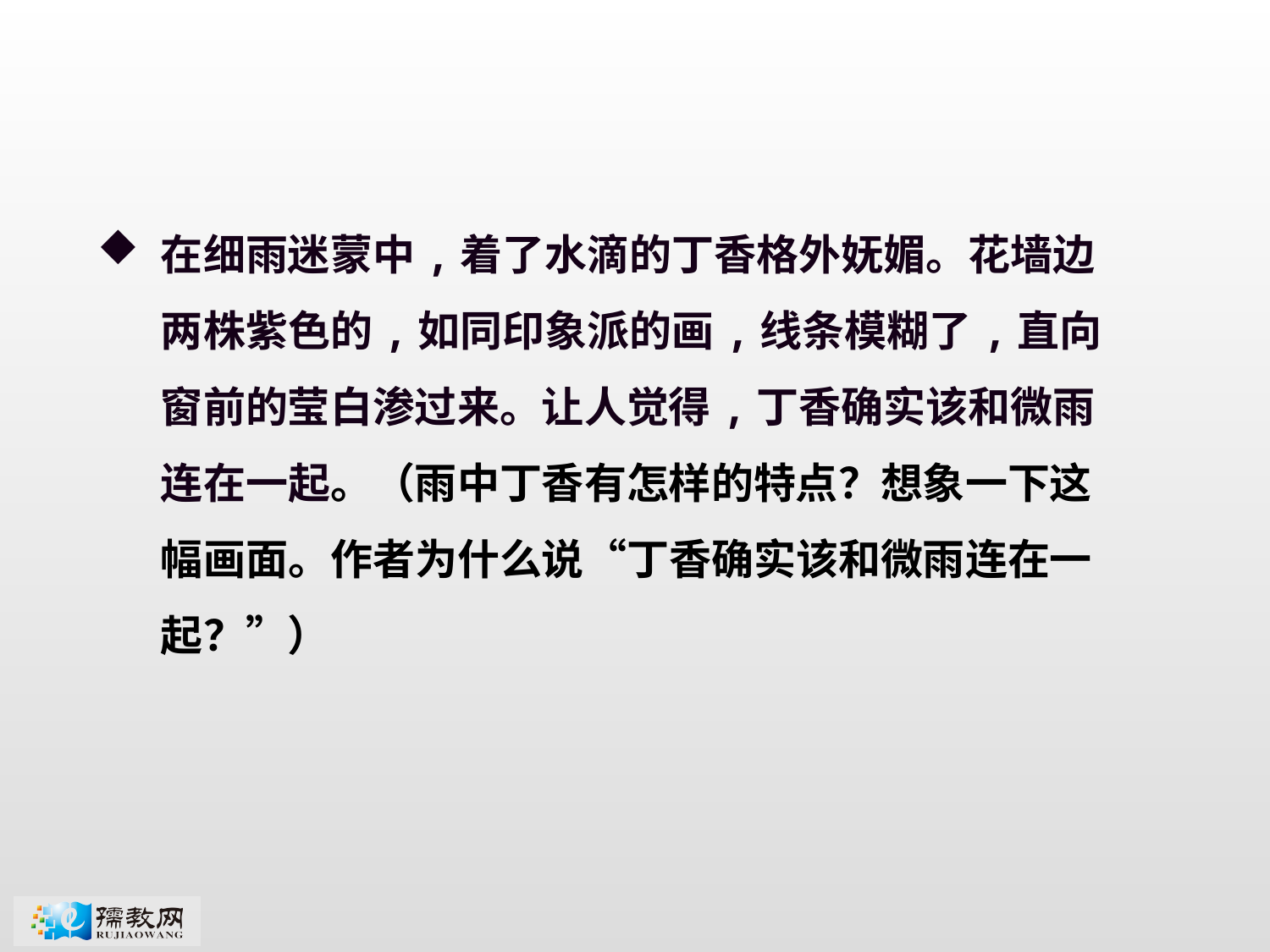

在细雨迷蒙中,着了水滴的丁香格外妩媚。花墙边两株紫色的,如同印象派的画,线条模糊了,直向窗前的莹白渗过来。让人觉得,丁香确实该和微雨连在一起。（雨中丁香有怎样的特点？想象一下这幅画面。作者为什么说“丁香确实该和微雨连在一起？”）